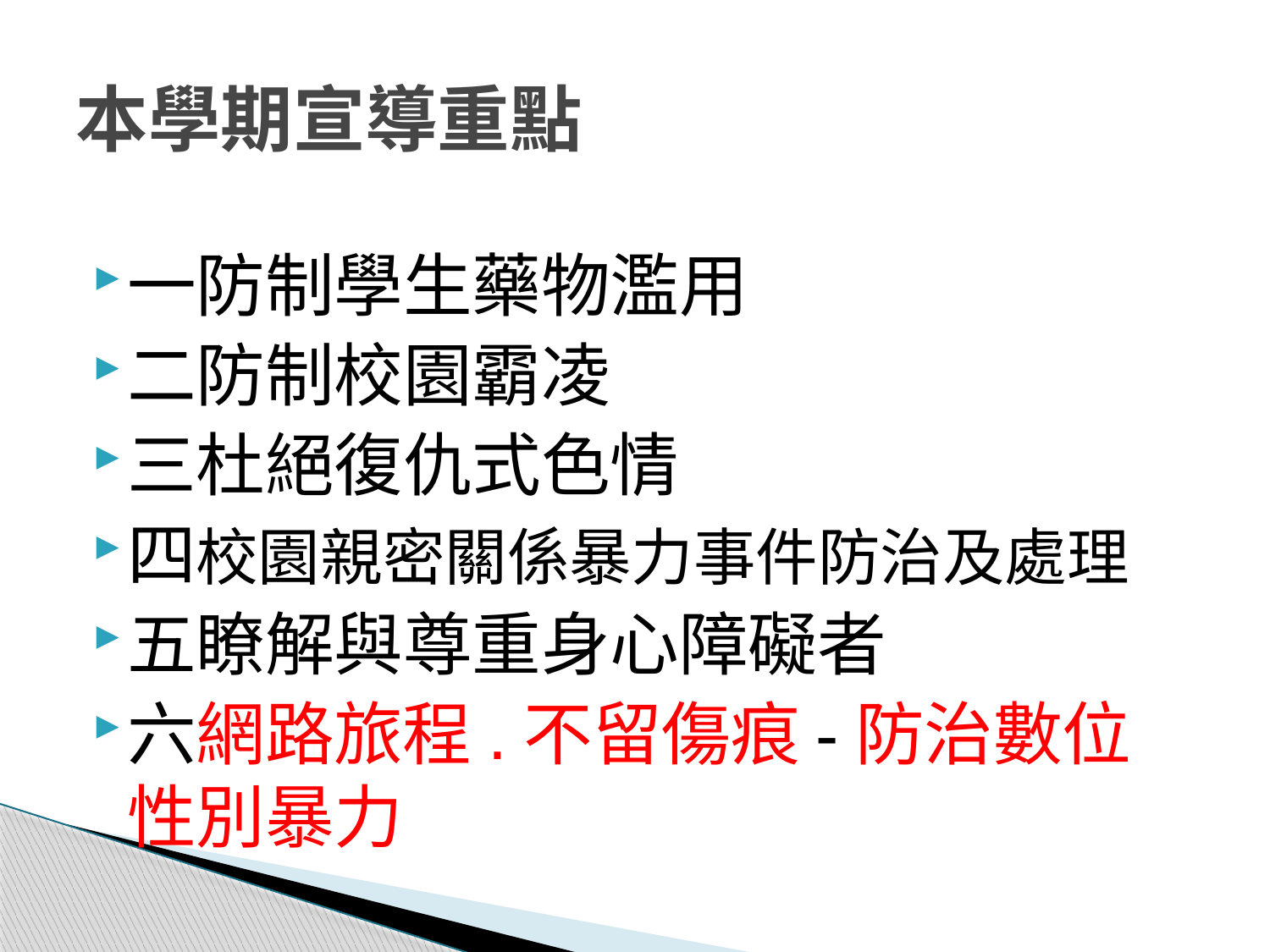

# 本學期宣導重點
一防制學生藥物濫用
二防制校園霸凌
三杜絕復仇式色情
四校園親密關係暴力事件防治及處理
五瞭解與尊重身心障礙者
六網路旅程.不留傷痕-防治數位性別暴力